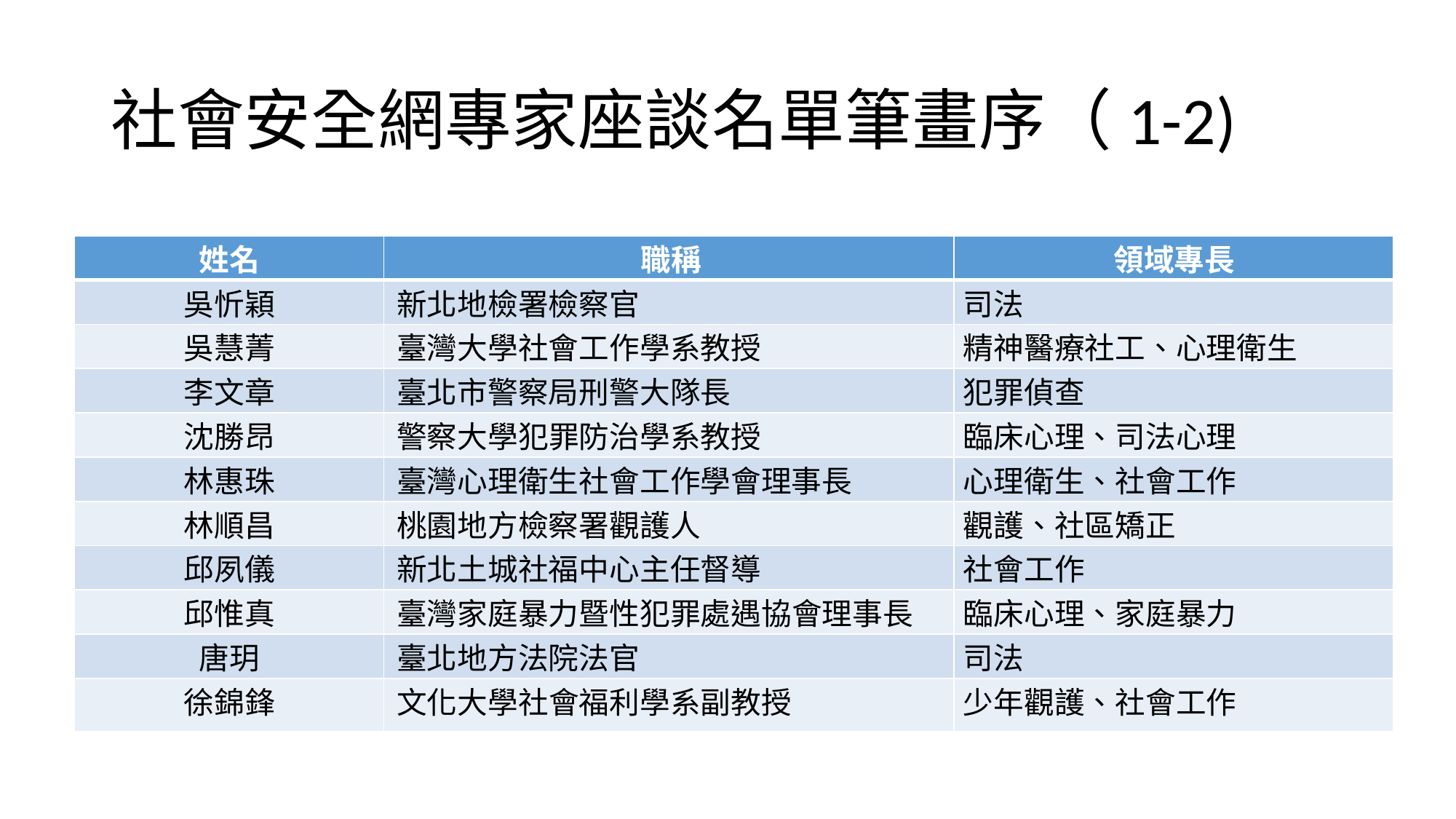

# 社會安全網專家座談名單筆畫序（1-2)
| 姓名 | 職稱 | 領域專長 |
| --- | --- | --- |
| 吳忻穎 | 新北地檢署檢察官 | 司法 |
| 吳慧菁 | 臺灣大學社會工作學系教授 | 精神醫療社工、心理衛生 |
| 李文章 | 臺北市警察局刑警大隊長 | 犯罪偵查 |
| 沈勝昂 | 警察大學犯罪防治學系教授 | 臨床心理、司法心理 |
| 林惠珠 | 臺灣心理衛生社會工作學會理事長 | 心理衛生、社會工作 |
| 林順昌 | 桃園地方檢察署觀護人 | 觀護、社區矯正 |
| 邱夙儀 | 新北土城社福中心主任督導 | 社會工作 |
| 邱惟真 | 臺灣家庭暴力暨性犯罪處遇協會理事長 | 臨床心理、家庭暴力 |
| 唐玥 | 臺北地方法院法官 | 司法 |
| 徐錦鋒 | 文化大學社會福利學系副教授 | 少年觀護、社會工作 |